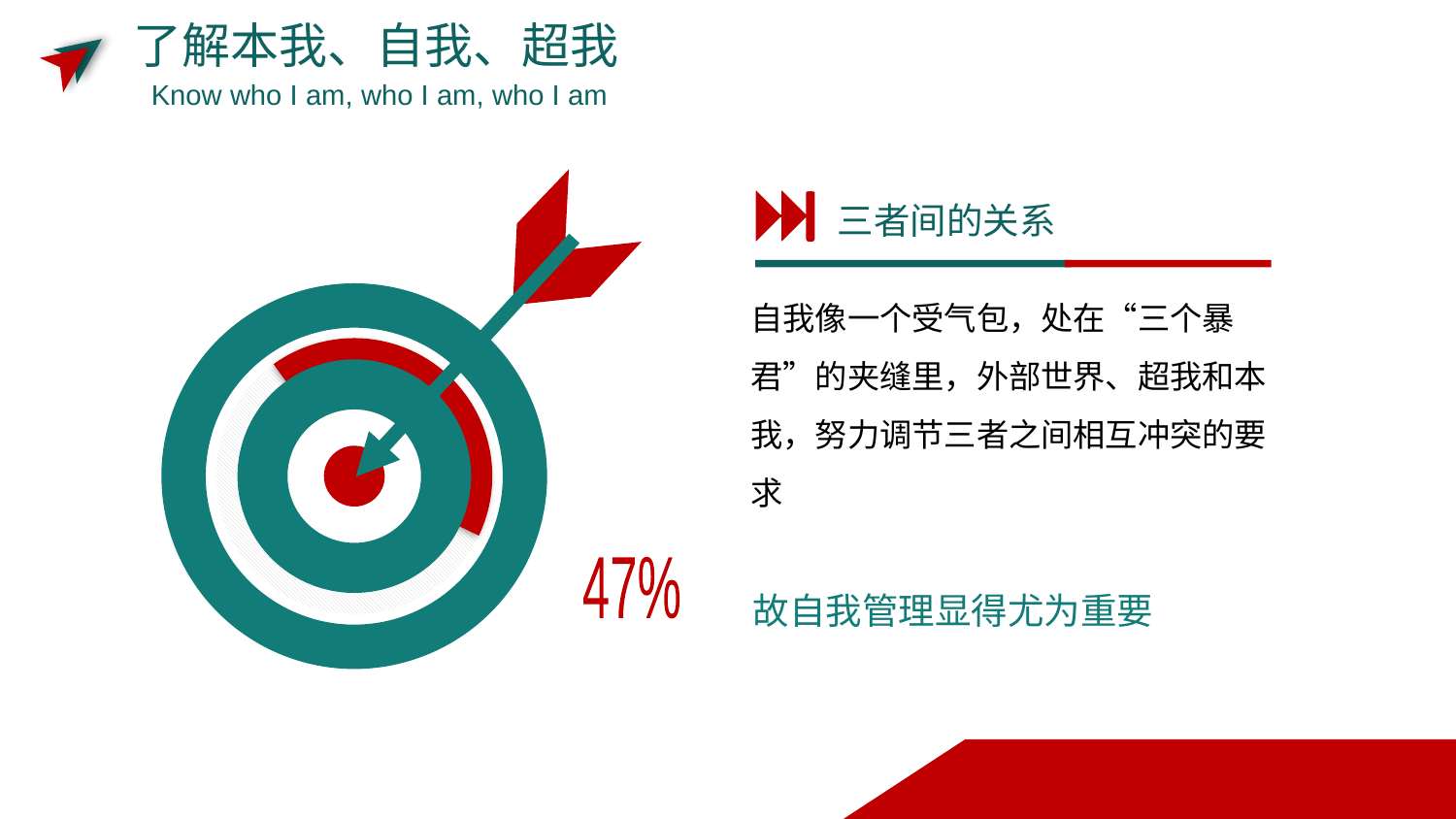

了解本我、自我、超我

Know who I am, who I am, who I am
三者间的关系

47%

自我像一个受气包，处在“三个暴君”的夹缝里，外部世界、超我和本我，努力调节三者之间相互冲突的要求

故自我管理显得尤为重要
PPT下载 http://www.1ppt.com/xiazai/